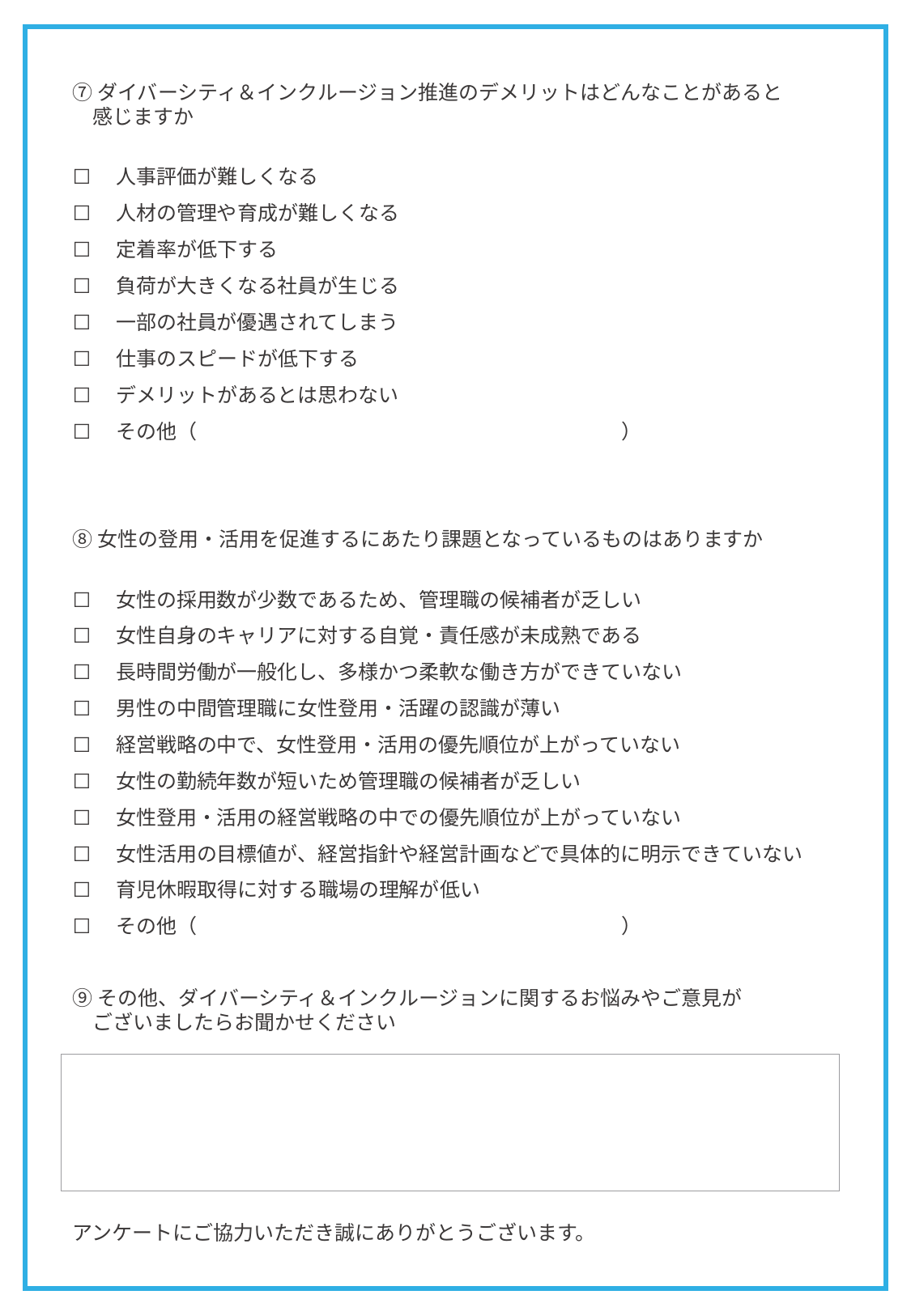

⑦ダイバーシティ＆インクルージョン推進のデメリットはどんなことがあると
　感じますか

☐　人事評価が難しくなる
☐　人材の管理や育成が難しくなる
☐　定着率が低下する
☐　負荷が大きくなる社員が生じる
☐　一部の社員が優遇されてしまう
☐　仕事のスピードが低下する
☐　デメリットがあるとは思わない
☐　その他（　　　　　　　　　　　　　　　　　　　　　）
⑧女性の登用・活用を促進するにあたり課題となっているものはありますか

☐　女性の採用数が少数であるため、管理職の候補者が乏しい
☐　女性自身のキャリアに対する自覚・責任感が未成熟である
☐　長時間労働が一般化し、多様かつ柔軟な働き方ができていない
☐　男性の中間管理職に女性登用・活躍の認識が薄い
☐　経営戦略の中で、女性登用・活用の優先順位が上がっていない
☐　女性の勤続年数が短いため管理職の候補者が乏しい
☐　女性登用・活用の経営戦略の中での優先順位が上がっていない
☐　女性活用の目標値が、経営指針や経営計画などで具体的に明示できていない
☐　育児休暇取得に対する職場の理解が低い
☐　その他（　　　　　　　　　　　　　　　　　　　　　）
⑨その他、ダイバーシティ＆インクルージョンに関するお悩みやご意見が
　ございましたらお聞かせください

アンケートにご協力いただき誠にありがとうございます。